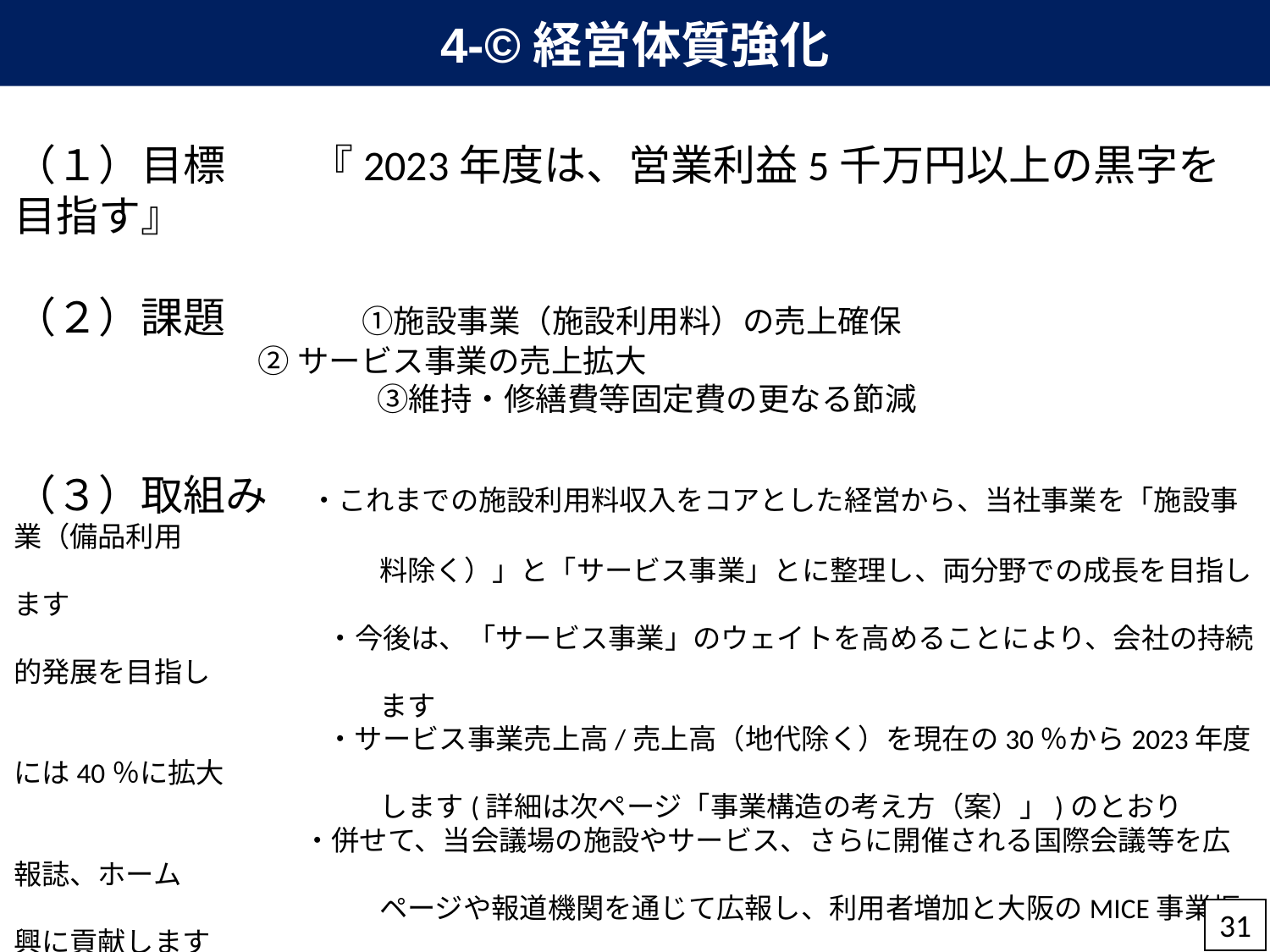

4-©経営体質強化

（１）目標         『2023年度は、営業利益5千万円以上の黒字を目指す』

（２）課題　　　 ①施設事業（施設利用料）の売上確保
                                  ②サービス事業の売上拡大
　　　　　　　　　　 　 ③維持・修繕費等固定費の更なる節減

（３）取組み　・これまでの施設利用料収入をコアとした経営から、当社事業を「施設事業（備品利用
　　　　　　　　　　　　　料除く）」と「サービス事業」とに整理し、両分野での成長を目指します
　　　　　　　　     　　・今後は、「サービス事業」のウェイトを高めることにより、会社の持続的発展を目指し
　　　　　　　　　　　　　ます
　　　　　　　     　　　・サービス事業売上高/売上高（地代除く）を現在の30％から2023年度には40％に拡大
　　　　　　　　　　　　　します(詳細は次ページ「事業構造の考え方（案）」)のとおり
                 　　　　 　　・併せて、当会議場の施設やサービス、さらに開催される国際会議等を広報誌、ホーム
　　　　　　　　　　　　　ページや報道機関を通じて広報し、利用者増加と大阪のMICE事業振興に貢献します
　　　　　　　　　　　　・電気・ガスの節減及び電気・ガスの一括調達により水道光熱水費を縮減します
　　　　　　　　　　　　・IT投資や業務プロセスの見直しによる効率化、研修等による社員の能力向上等によ
　　　　　　　　　　　　　り社員一人当たりの労働生産性を向上させます

31